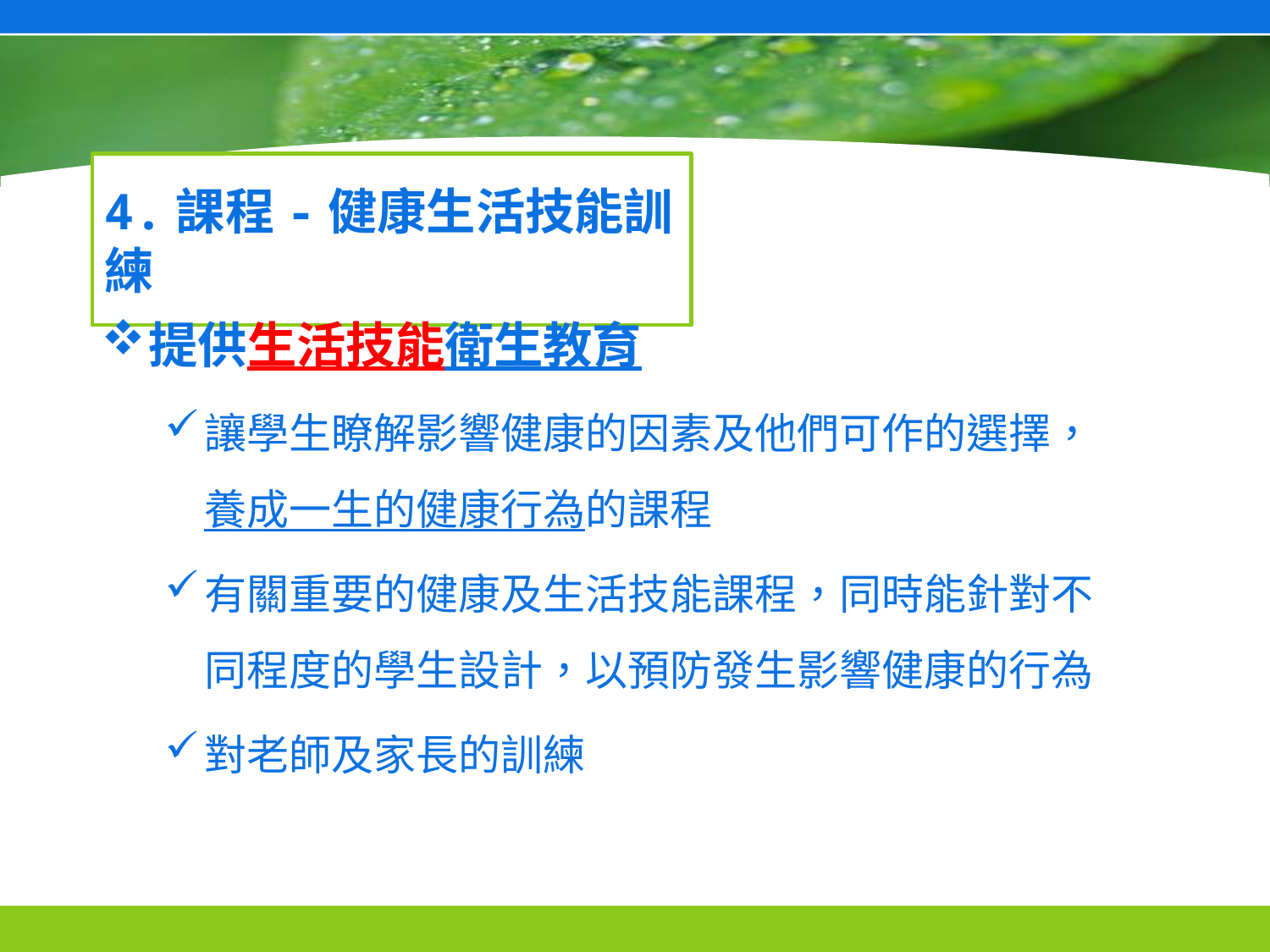

# 4.課程-健康生活技能訓練
提供生活技能衛生教育
讓學生瞭解影響健康的因素及他們可作的選擇，養成一生的健康行為的課程
有關重要的健康及生活技能課程，同時能針對不同程度的學生設計，以預防發生影響健康的行為
對老師及家長的訓練